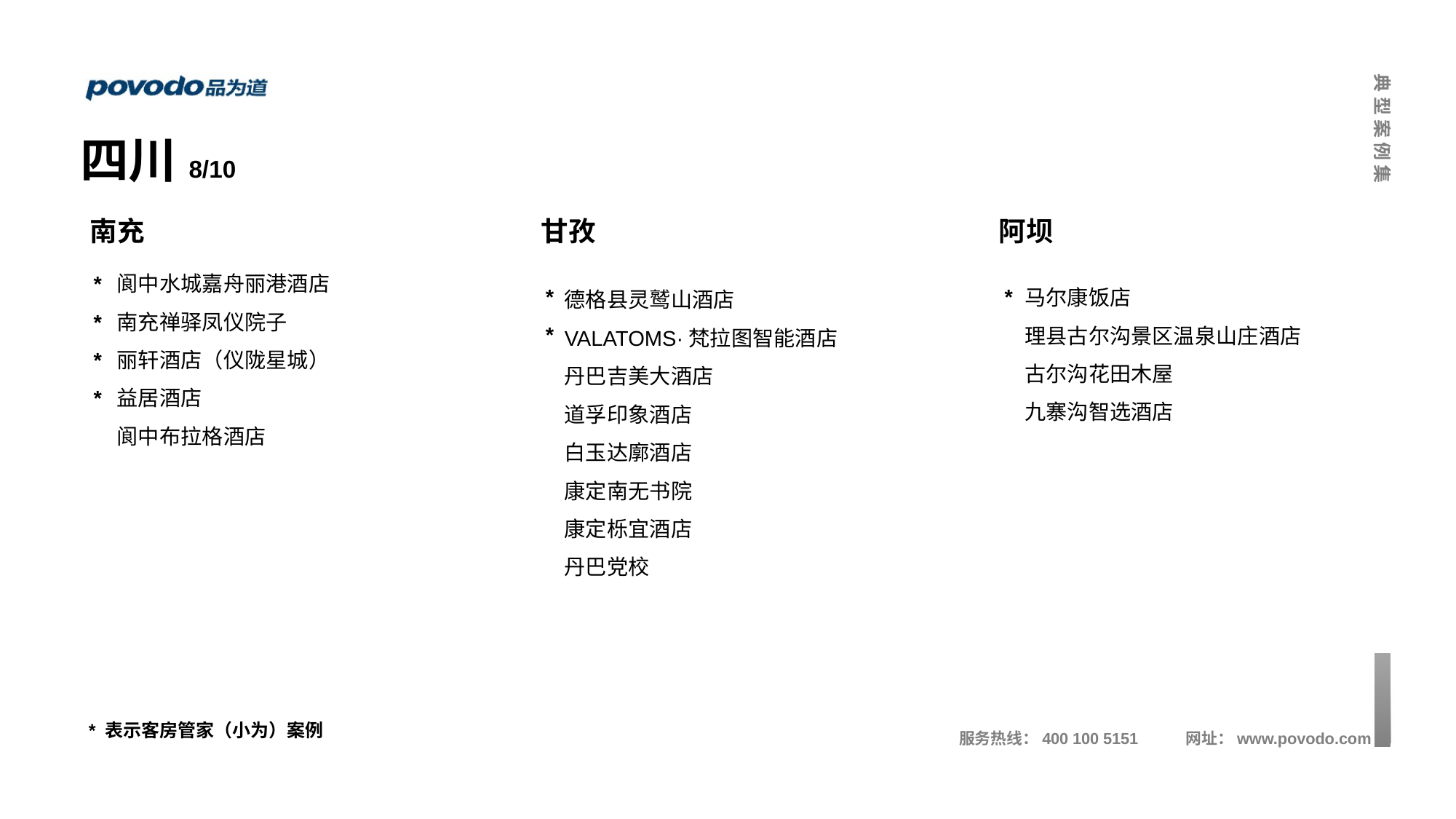

四川8/10
南充
阆中水城嘉舟丽港酒店
南充禅驿凤仪院子
丽轩酒店（仪陇星城）
益居酒店
阆中布拉格酒店
*
*
*
*

甘孜
德格县灵鹫山酒店
VALATOMS·梵拉图智能酒店
丹巴吉美大酒店
道孚印象酒店
白玉达廓酒店
康定南无书院
康定栎宜酒店
丹巴党校
*
*

阿坝
马尔康饭店
理县古尔沟景区温泉山庄酒店
古尔沟花田木屋
九寨沟智选酒店
*